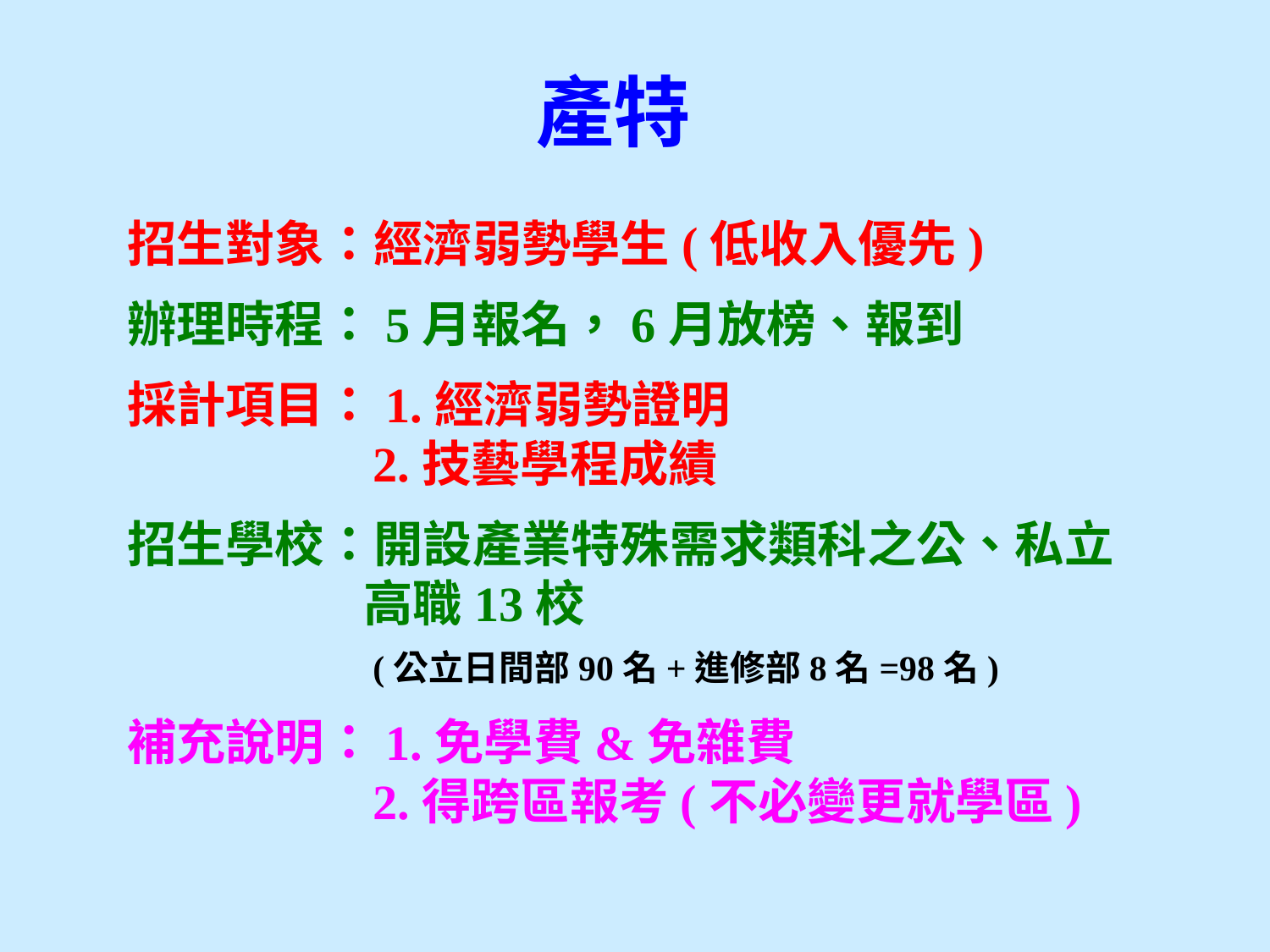

產特
招生對象：經濟弱勢學生(低收入優先)
辦理時程：5月報名，6月放榜、報到
採計項目：1.經濟弱勢證明
                    2.技藝學程成績
招生學校：開設產業特殊需求類科之公、私立
                    高職13校
                    (公立日間部90名+進修部8名=98名)
補充說明：1.免學費&免雜費
                    2.得跨區報考(不必變更就學區)